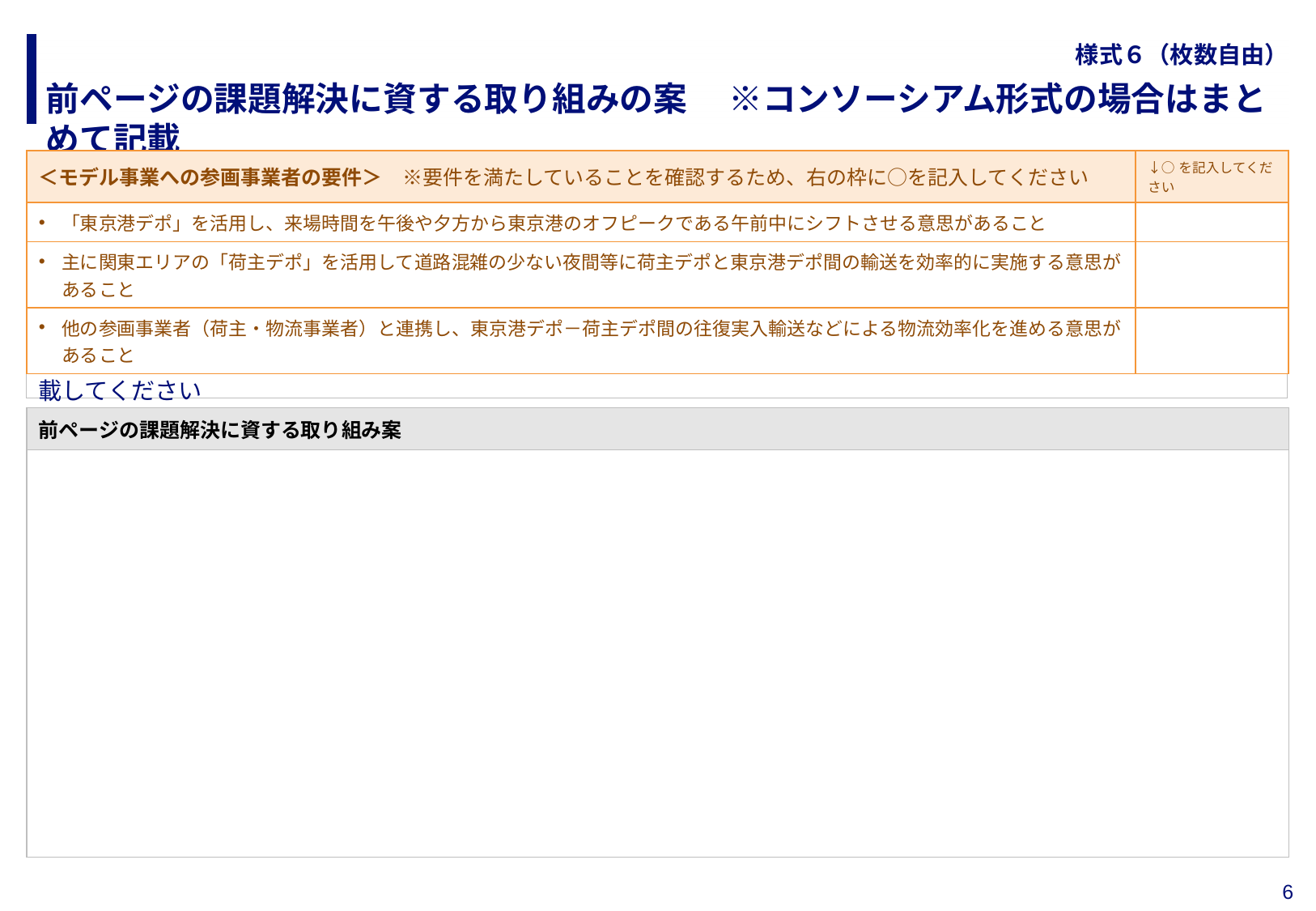

# 様式６（枚数自由）
前ページの課題解決に資する取り組みの案　 ※コンソーシアム形式の場合はまとめて記載
| ＜モデル事業への参画事業者の要件＞　※要件を満たしていることを確認するため、右の枠に○を記入してください | ↓○を記入してください |
| --- | --- |
| 「東京港デポ」を活用し、来場時間を午後や夕方から東京港のオフピークである午前中にシフトさせる意思があること |  |
| 主に関東エリアの「荷主デポ」を活用して道路混雑の少ない夜間等に荷主デポと東京港デポ間の輸送を効率的に実施する意思があること |  |
| 他の参画事業者（荷主・物流事業者）と連携し、東京港デポ－荷主デポ間の往復実入輸送などによる物流効率化を進める意思があること |  |
様式５で記載した課題を解決するため、参画事業者の要件を踏まえた取り組み案を記載してください。
なお、必要に応じ、図表なども用いてわかりやすく記載してください。　※コンソーシアム形式の場合はまとめて記載してください
| 前ページの課題解決に資する取り組み案 |
| --- |
|  |